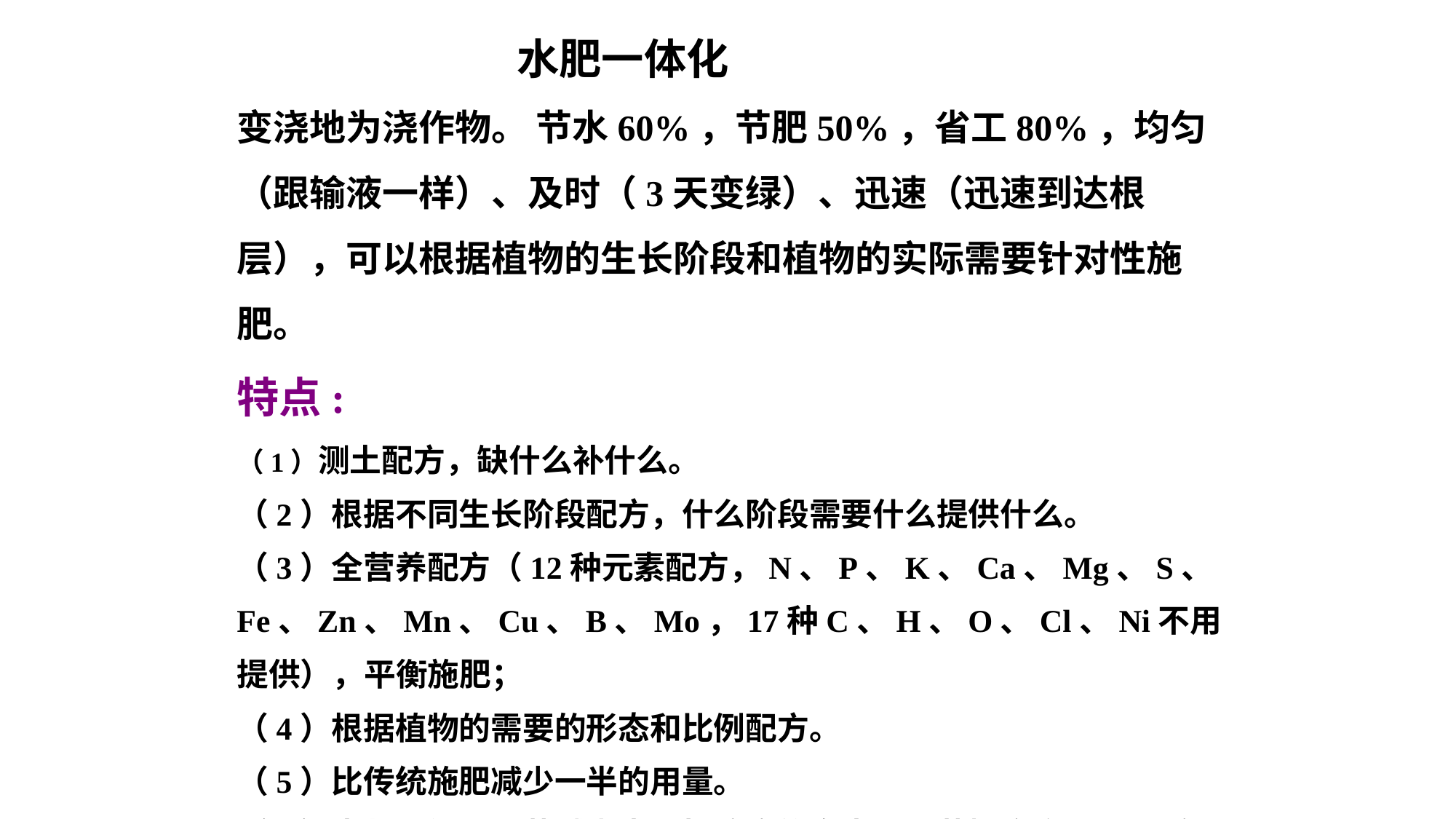

水肥一体化
变浇地为浇作物。 节水60%，节肥50%，省工80%，均匀（跟输液一样）、及时（3天变绿）、迅速（迅速到达根层），可以根据植物的生长阶段和植物的实际需要针对性施肥。
特点:
（1）测土配方，缺什么补什么。
（2）根据不同生长阶段配方，什么阶段需要什么提供什么。
（3）全营养配方（12种元素配方，N、P、K、Ca、Mg、S、Fe、Zn、Mn、Cu、B、Mo，17种C、H、O、Cl、Ni不用提供），平衡施肥；
（4）根据植物的需要的形态和比例配方。
（5）比传统施肥减少一半的用量。
（6）生长平衡，显著减少生理性病害的发生，显著提高产量和品质。
（7）减少商业中间环节，大大降低肥料成本。